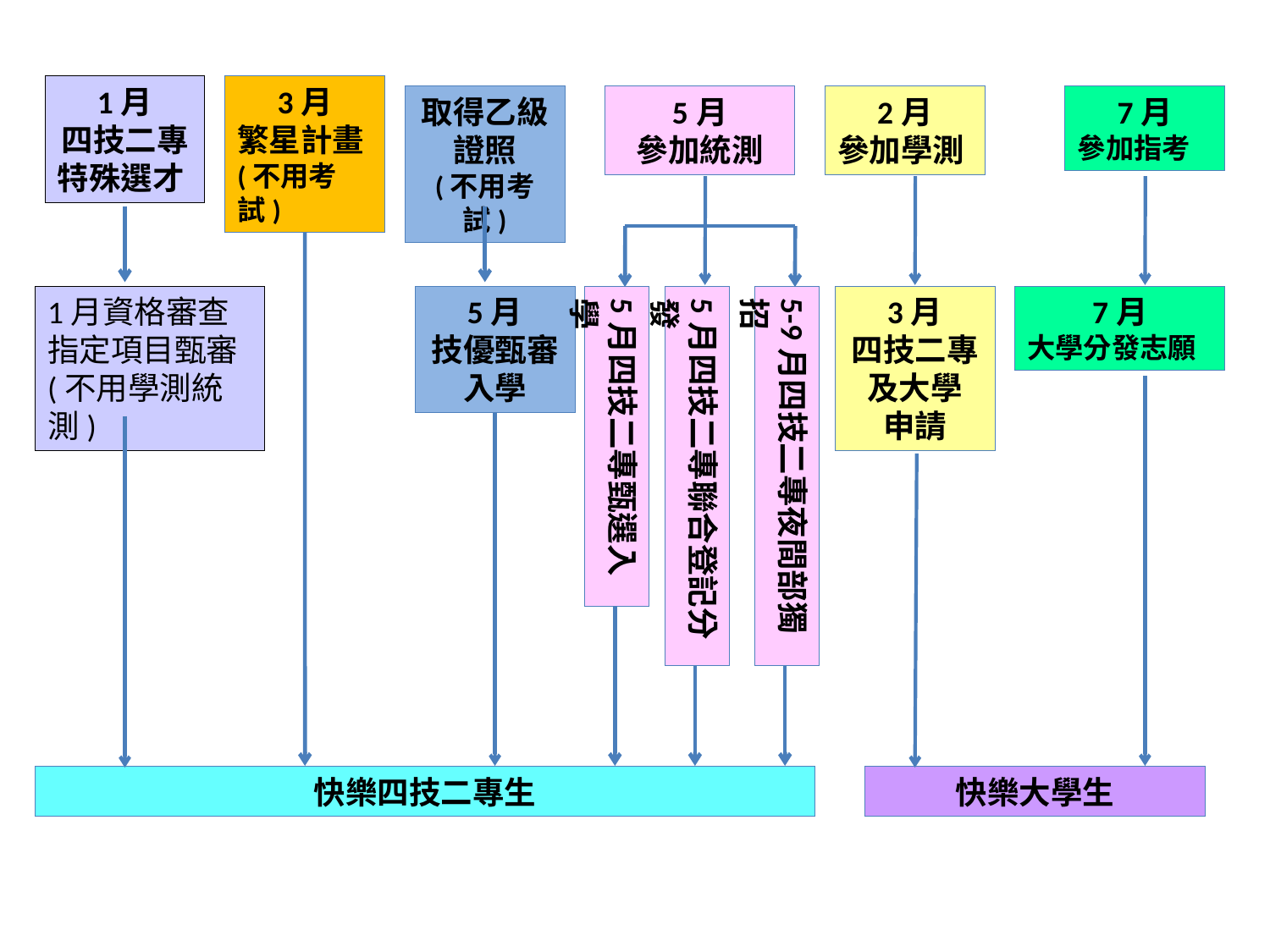

1月
四技二專
特殊選才
3月
繁星計畫
(不用考試)
取得乙級證照
(不用考試)
5月
參加統測
2月
參加學測
7月
參加指考
1月資格審查
指定項目甄審
(不用學測統測)
5月
技優甄審入學
5月四技二專甄選入學
5月四技二專聯合登記分發
5-9月四技二專夜間部獨招
3月
四技二專及大學
申請
7月
大學分發志願
快樂四技二專生
快樂大學生